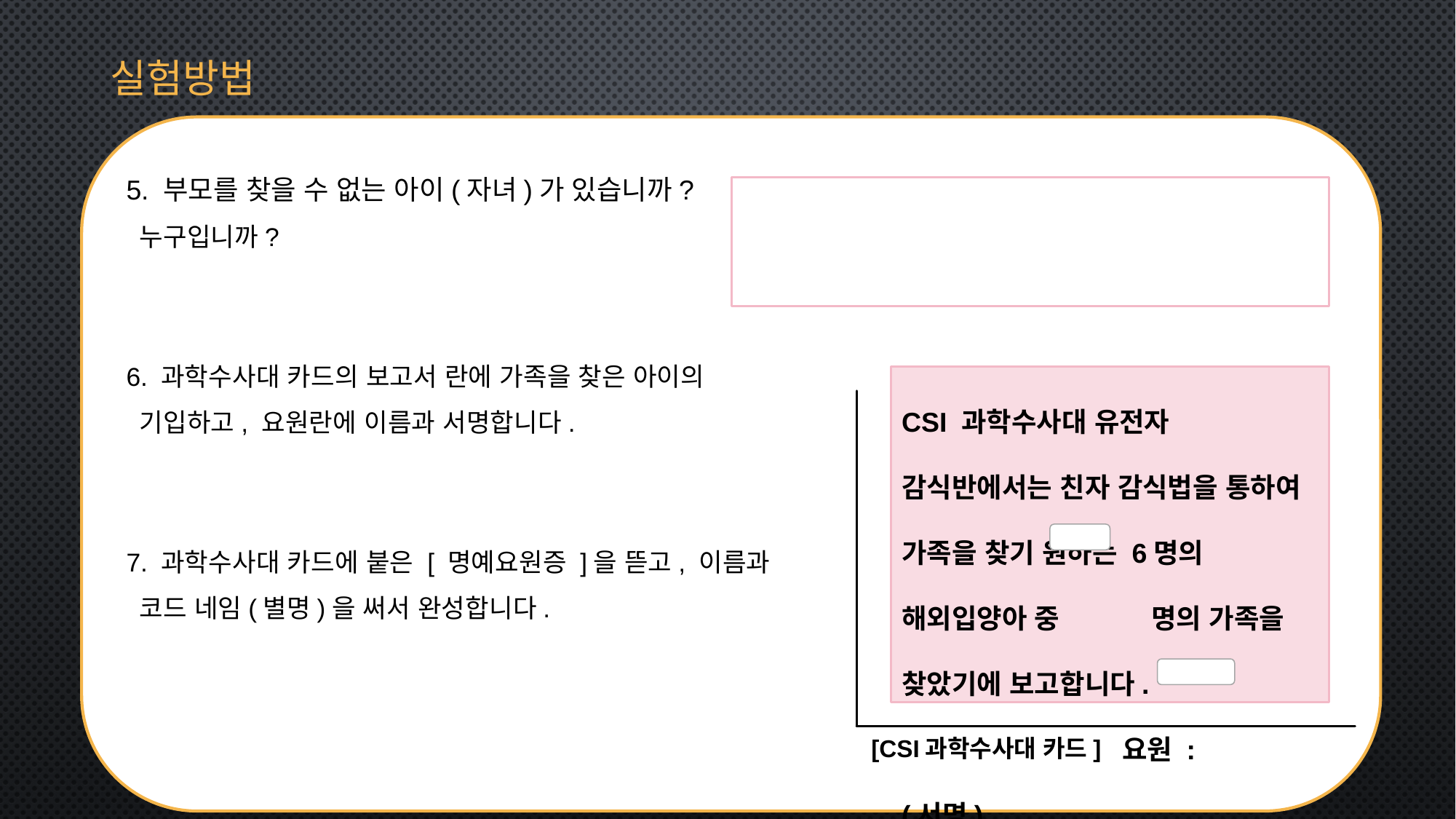

실험방법
5. 부모를 찾을 수 없는 아이(자녀)가 있습니까?
 누구입니까?

6. 과학수사대 카드의 보고서 란에 가족을 찾은 아이의
 기입하고, 요원란에 이름과 서명합니다.

7. 과학수사대 카드에 붙은 [ 명예요원증 ]을 뜯고, 이름과
 코드 네임(별명)을 써서 완성합니다.

                                                                                                         [CSI과학수사대 카드]

CSI 과학수사대 유전자 감식반에서는 친자 감식법을 통하여 가족을 찾기 원하는 6명의 해외입양아 중            명의 가족을 찾았기에 보고합니다.
                            요원 :               (서명)